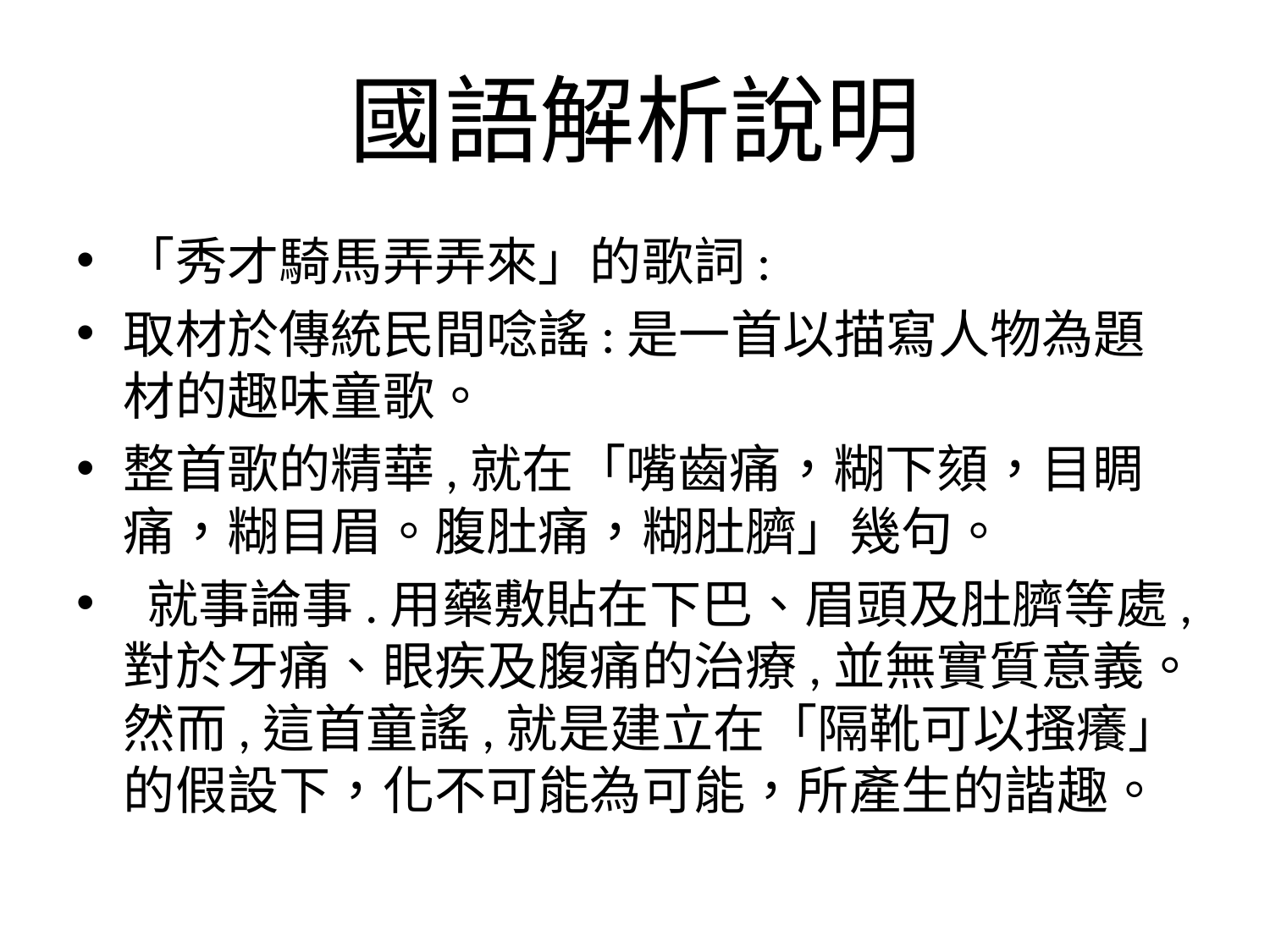

# 國語解析說明
「秀才騎馬弄弄來」的歌詞:
取材於傳統民間唸謠:是一首以描寫人物為題材的趣味童歌。
整首歌的精華,就在「嘴齒痛，糊下頦，目睭痛，糊目眉。腹肚痛，糊肚臍」幾句。
 就事論事.用藥敷貼在下巴、眉頭及肚臍等處,對於牙痛、眼疾及腹痛的治療,並無實質意義。然而,這首童謠,就是建立在「隔靴可以搔癢」的假設下，化不可能為可能，所產生的諧趣。